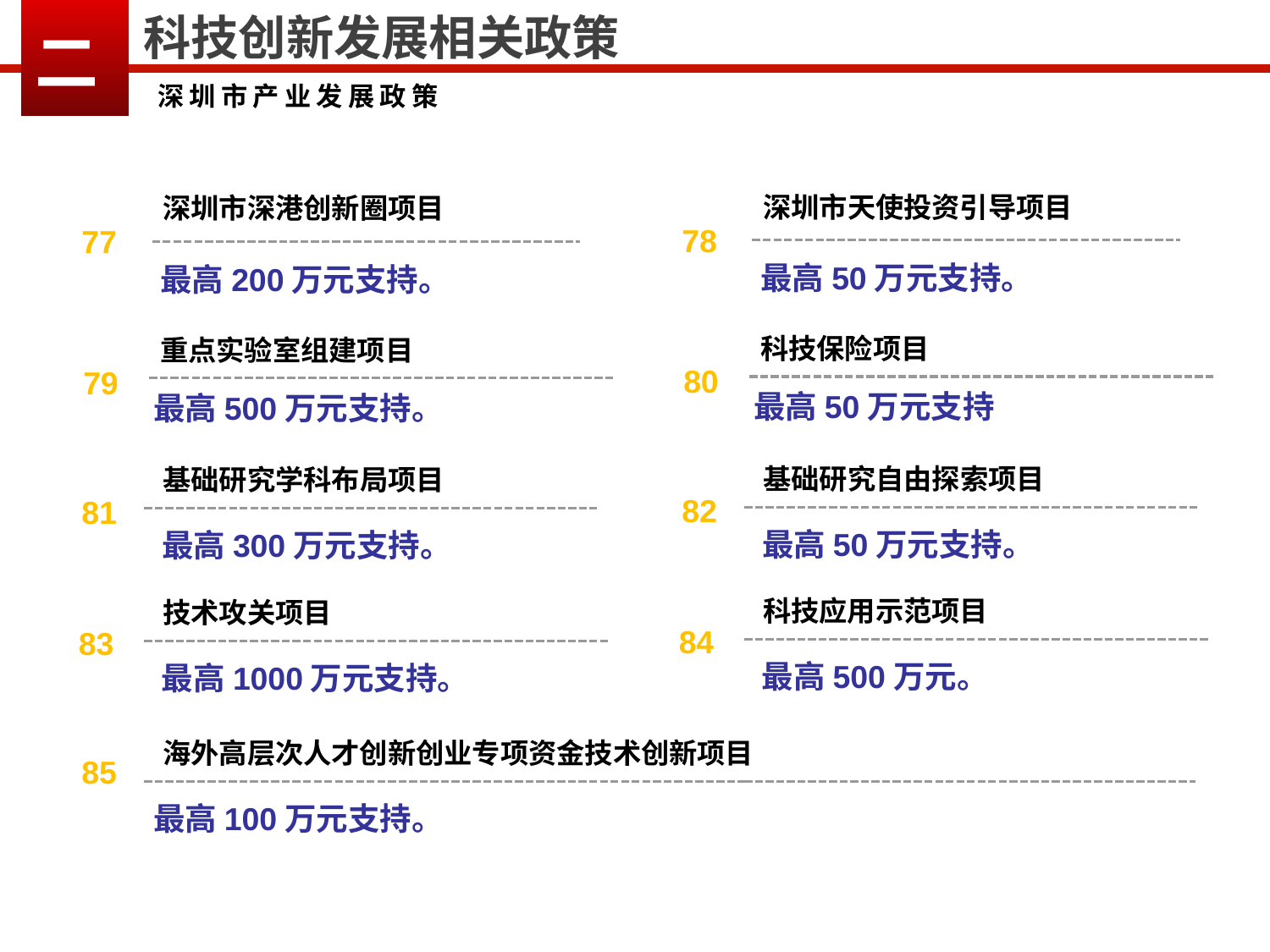

二
科技创新发展相关政策

深圳市产业发展政策
深圳市天使投资引导项目
深圳市深港创新圈项目
78
77
最高50万元支持。
最高200万元支持。
科技保险项目
重点实验室组建项目
80
79
最高50万元支持
最高500万元支持。
基础研究自由探索项目
基础研究学科布局项目
82
81
最高50万元支持。
最高300万元支持。
科技应用示范项目
技术攻关项目
84
83
最高500万元。
最高1000万元支持。
海外高层次人才创新创业专项资金技术创新项目
85
最高100万元支持。